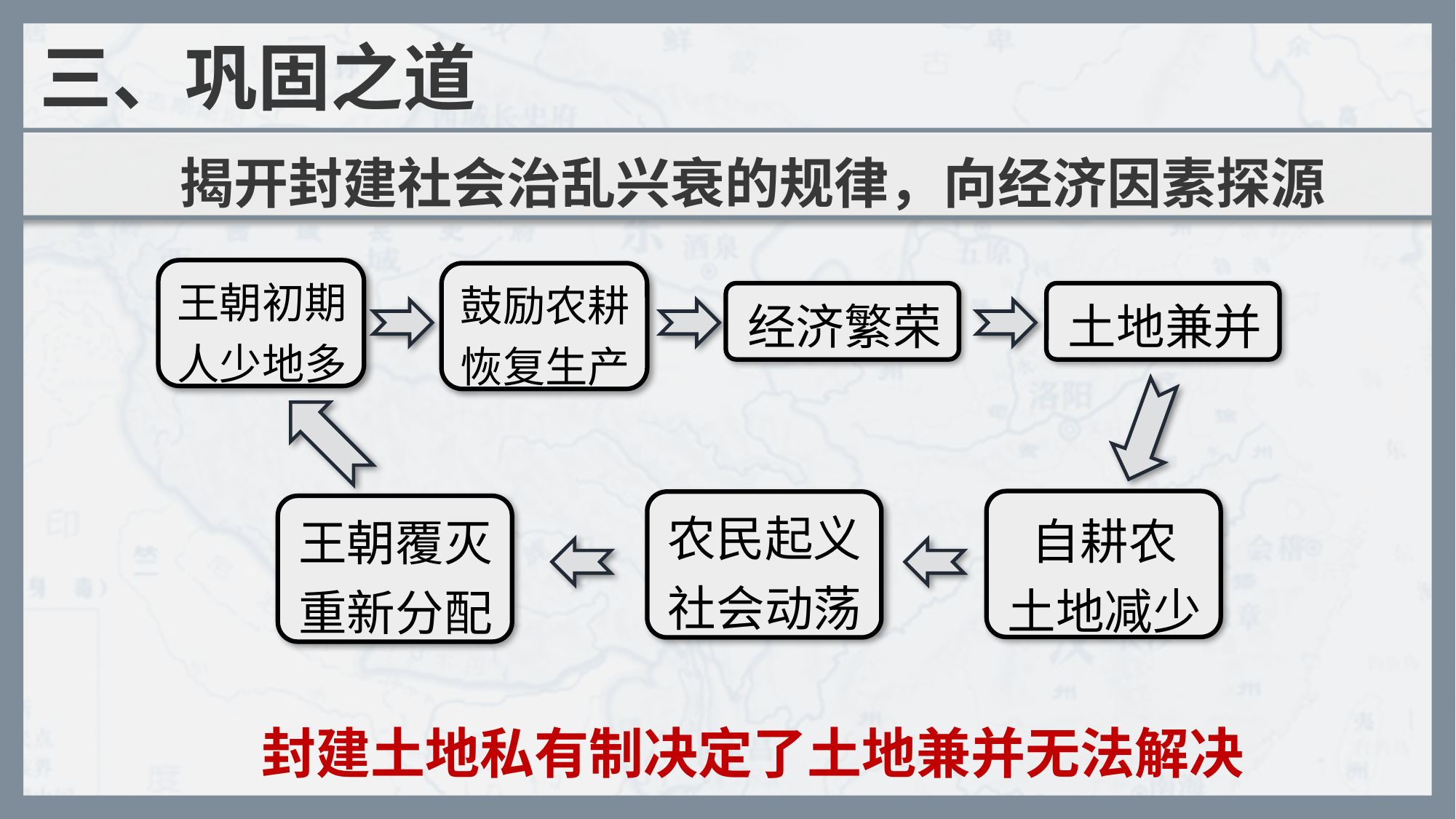

三、巩固之道

揭开封建社会治乱兴衰的规律，向经济因素探源

王朝初期
人少地多

鼓励农耕恢复生产
经济繁荣

土地兼并

农民起义
社会动荡

自耕农
土地减少
王朝覆灭
重新分配

封建土地私有制决定了土地兼并无法解决